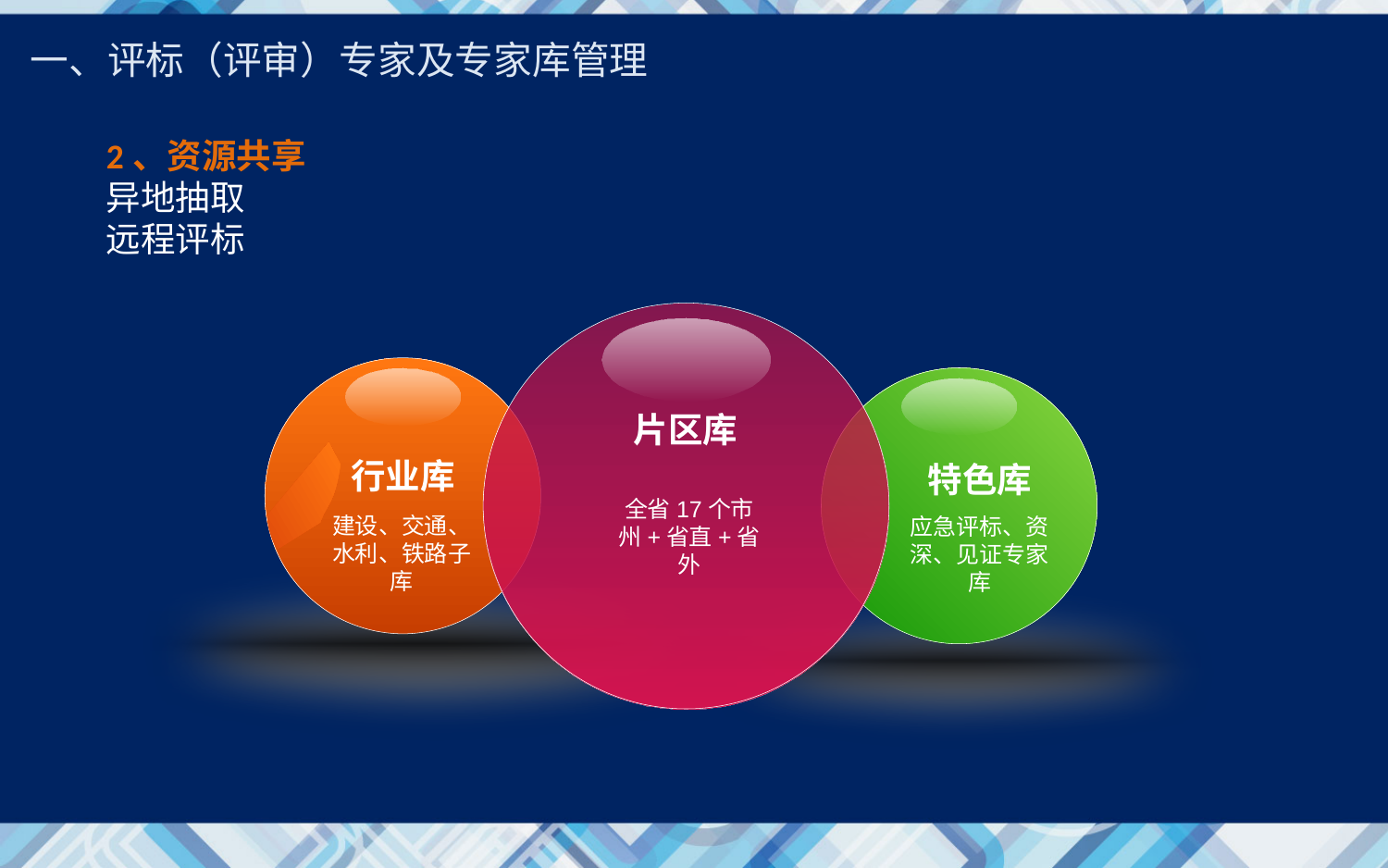

一、评标（评审）专家及专家库管理
2、资源共享
异地抽取
远程评标

片区库

全省17个市州+省直+省外

行业库
特色库
建设、交通、水利、铁路子库
应急评标、资深、见证专家库